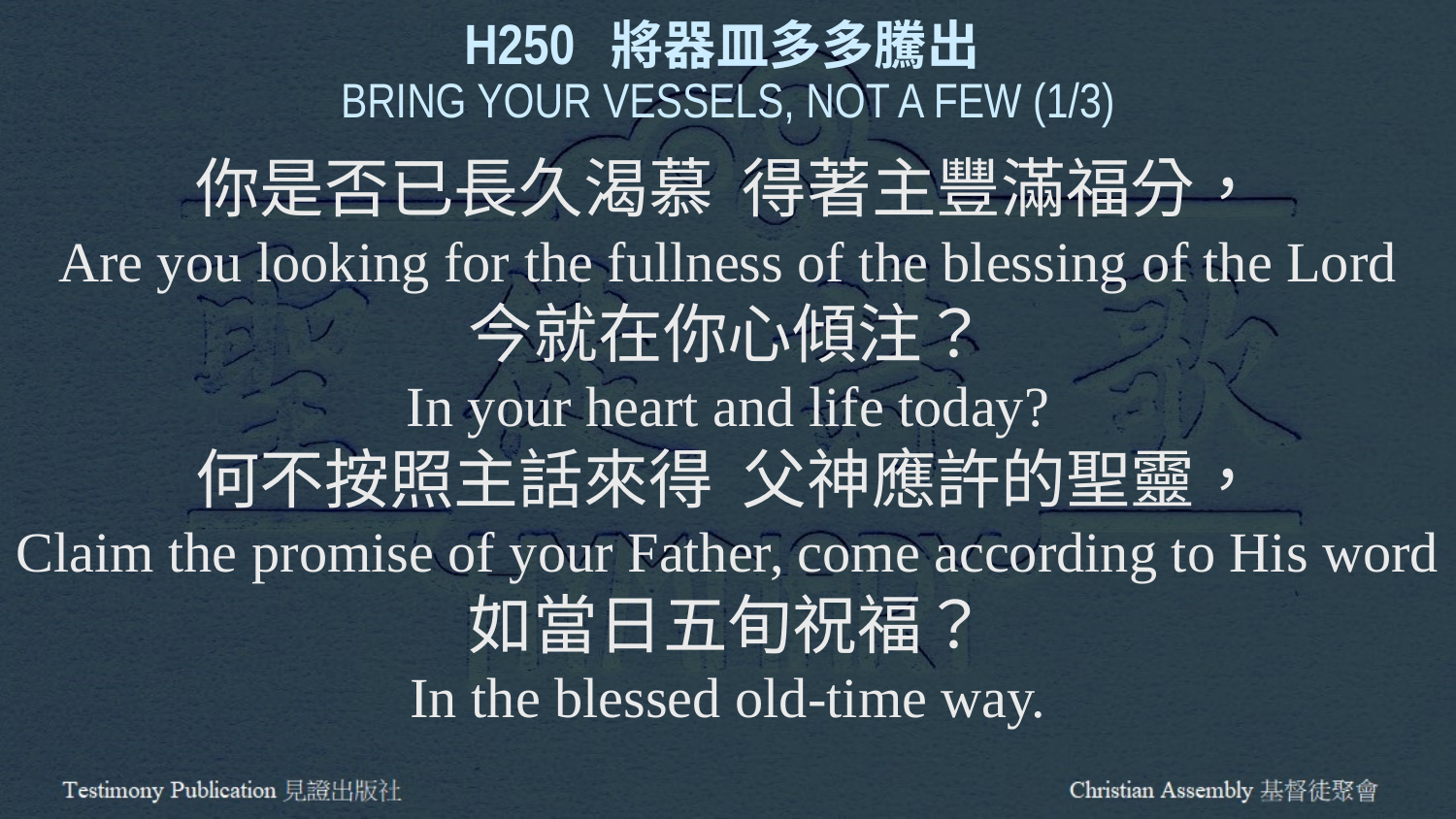

H250  將器皿多多騰出
BRING YOUR VESSELS, NOT A FEW (1/3)
你是否已長久渴慕  得著主豐滿福分，
Are you looking for the fullness of the blessing of the Lord
今就在你心傾注？
In your heart and life today?
何不按照主話來得  父神應許的聖靈，
Claim the promise of your Father, come according to His word
如當日五旬祝福？
In the blessed old-time way.